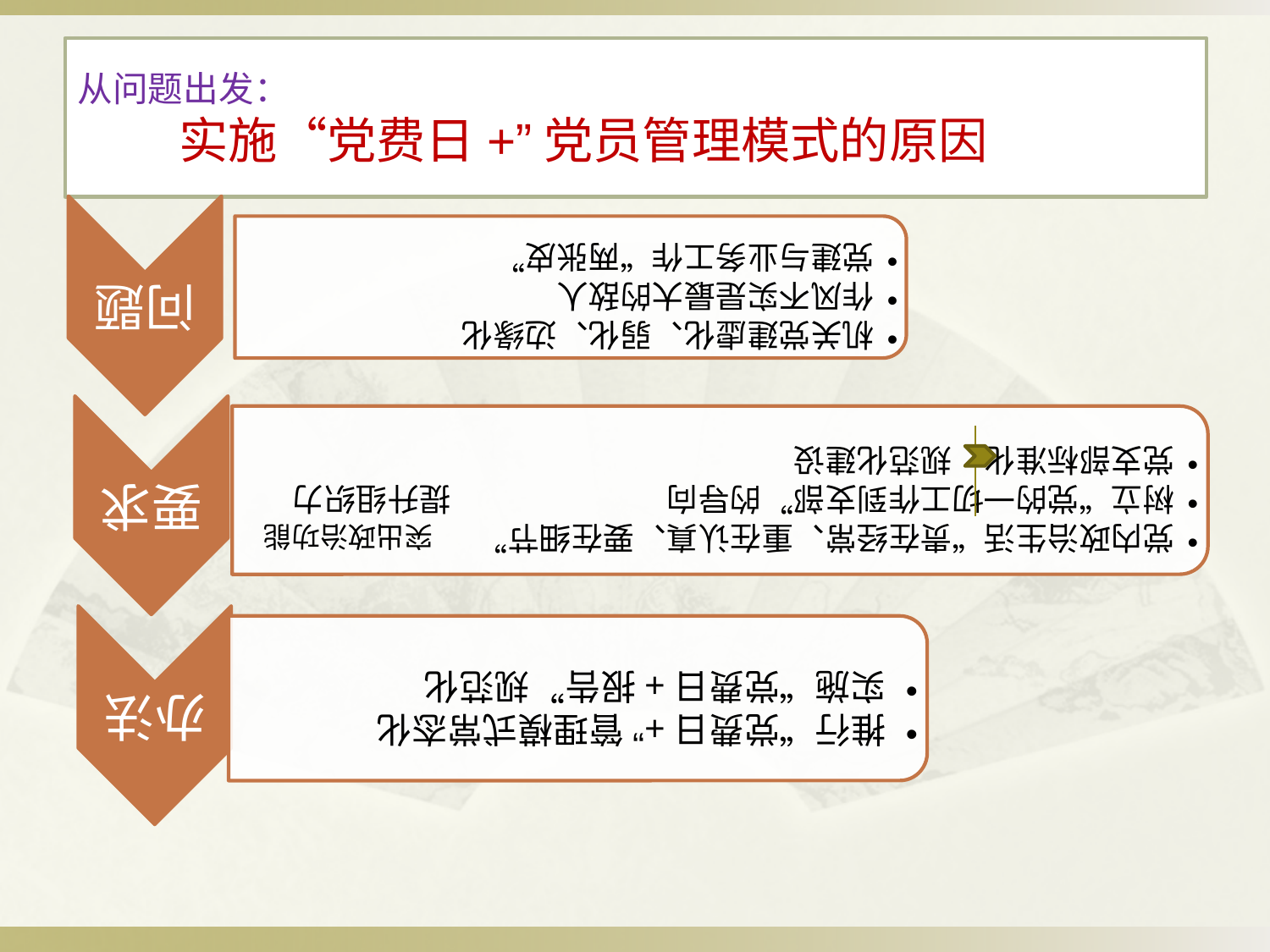

# 从问题出发： 实施“党费日+”党员管理模式的原因
问题
机关党建虚化、弱化、边缘化
作风不实是最大的敌人
党建与业务工作“两张皮”
要求
党内政治生活“贵在经常、重在认真、要在细节”      突出政治功能
树立“党的一切工作到支部”的导向                              提升组织力
党支部标准化、规范化建设
办法
推行“党费日+”管理模式常态化
实施“党费日+报告”规范化